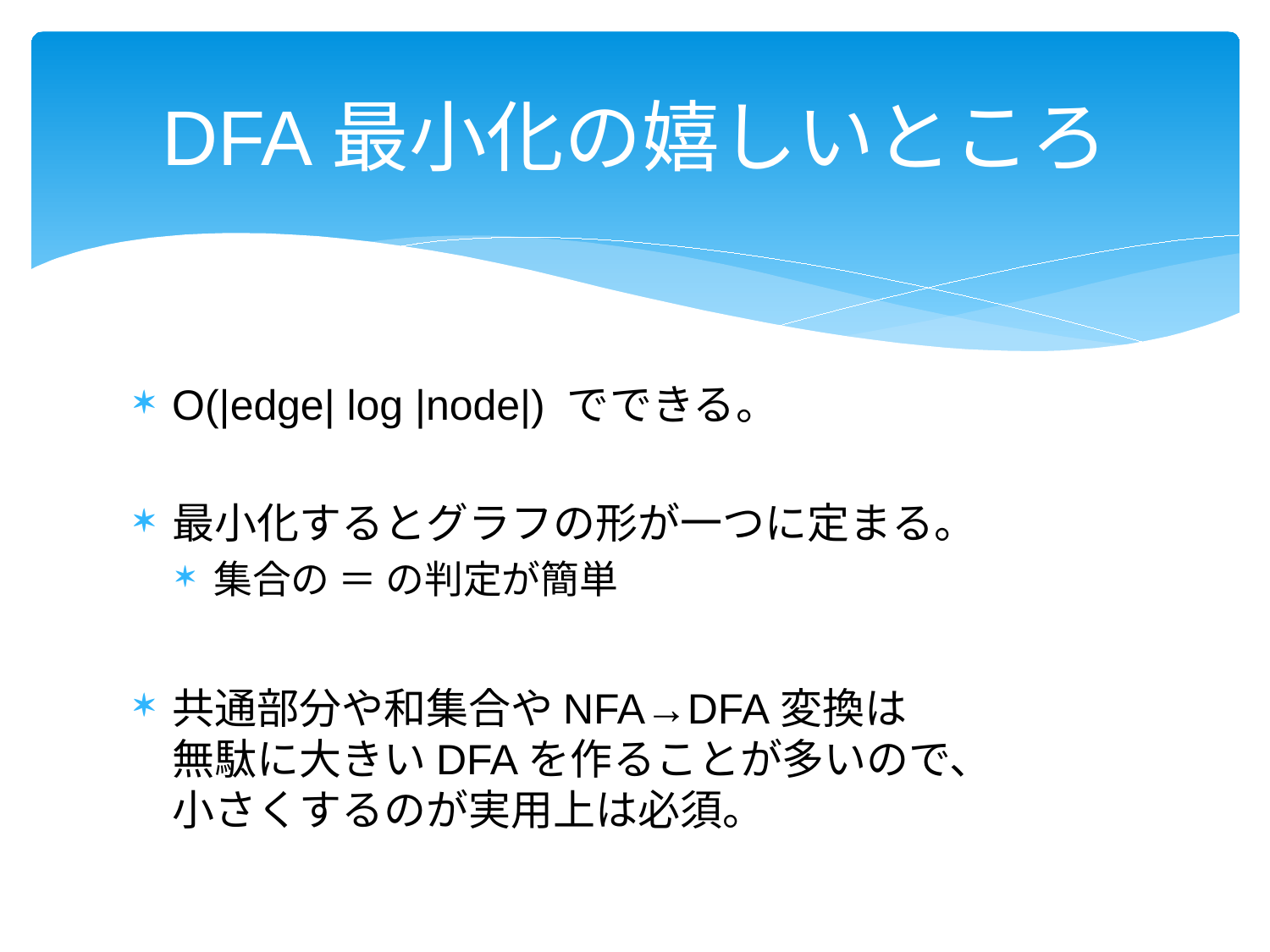

# DFA最小化の嬉しいところ
O(|edge| log |node|) でできる。

最小化するとグラフの形が一つに定まる。
集合の ＝ の判定が簡単

共通部分や和集合やNFA→DFA変換は
無駄に大きいDFAを作ることが多いので、
小さくするのが実用上は必須。